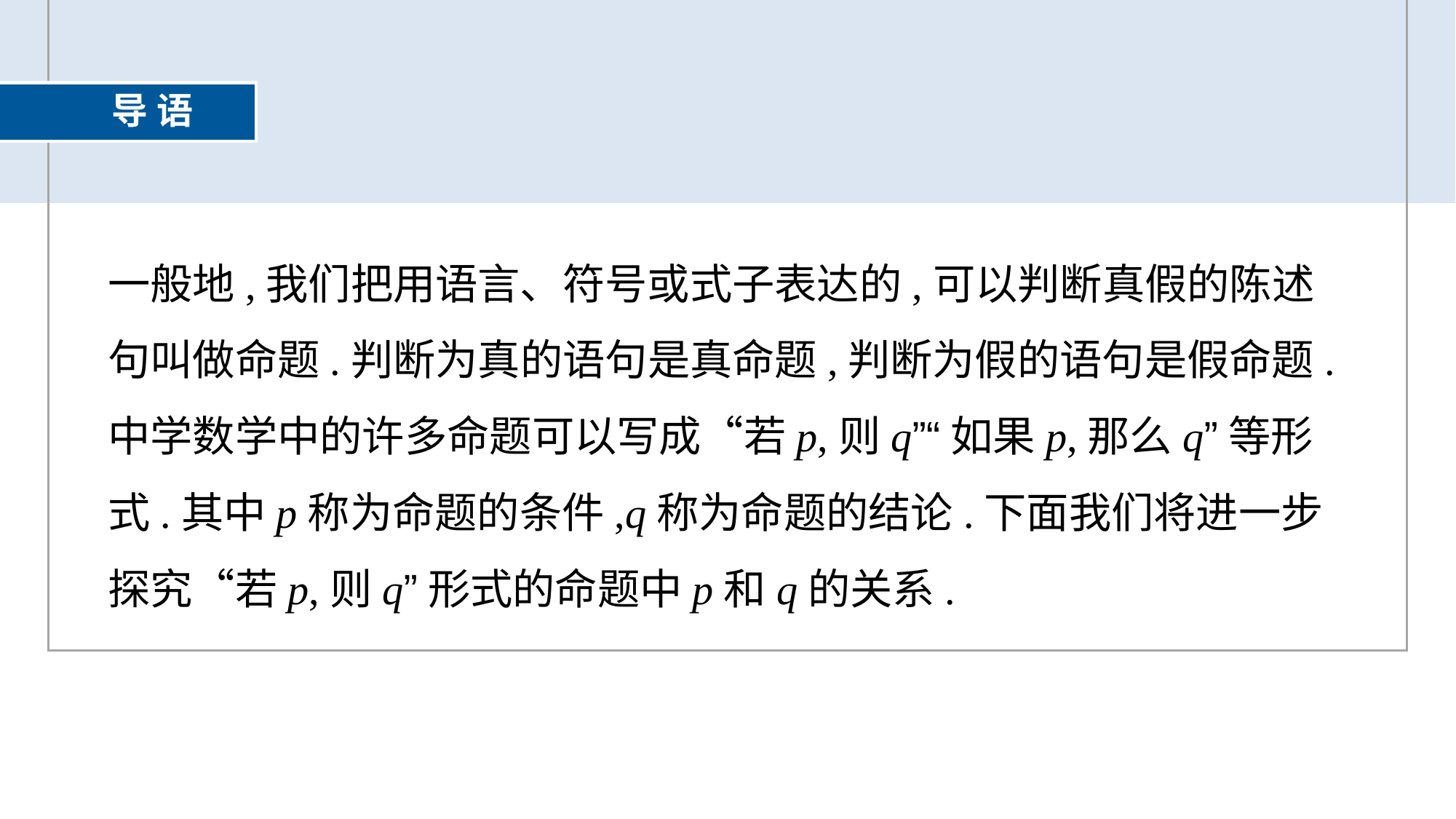

导 语

一般地,我们把用语言、符号或式子表达的,可以判断真假的陈述句叫做命题.判断为真的语句是真命题,判断为假的语句是假命题.中学数学中的许多命题可以写成“若p,则q”“如果p,那么q”等形式.其中p称为命题的条件,q称为命题的结论.下面我们将进一步探究“若p,则q”形式的命题中p和q的关系.